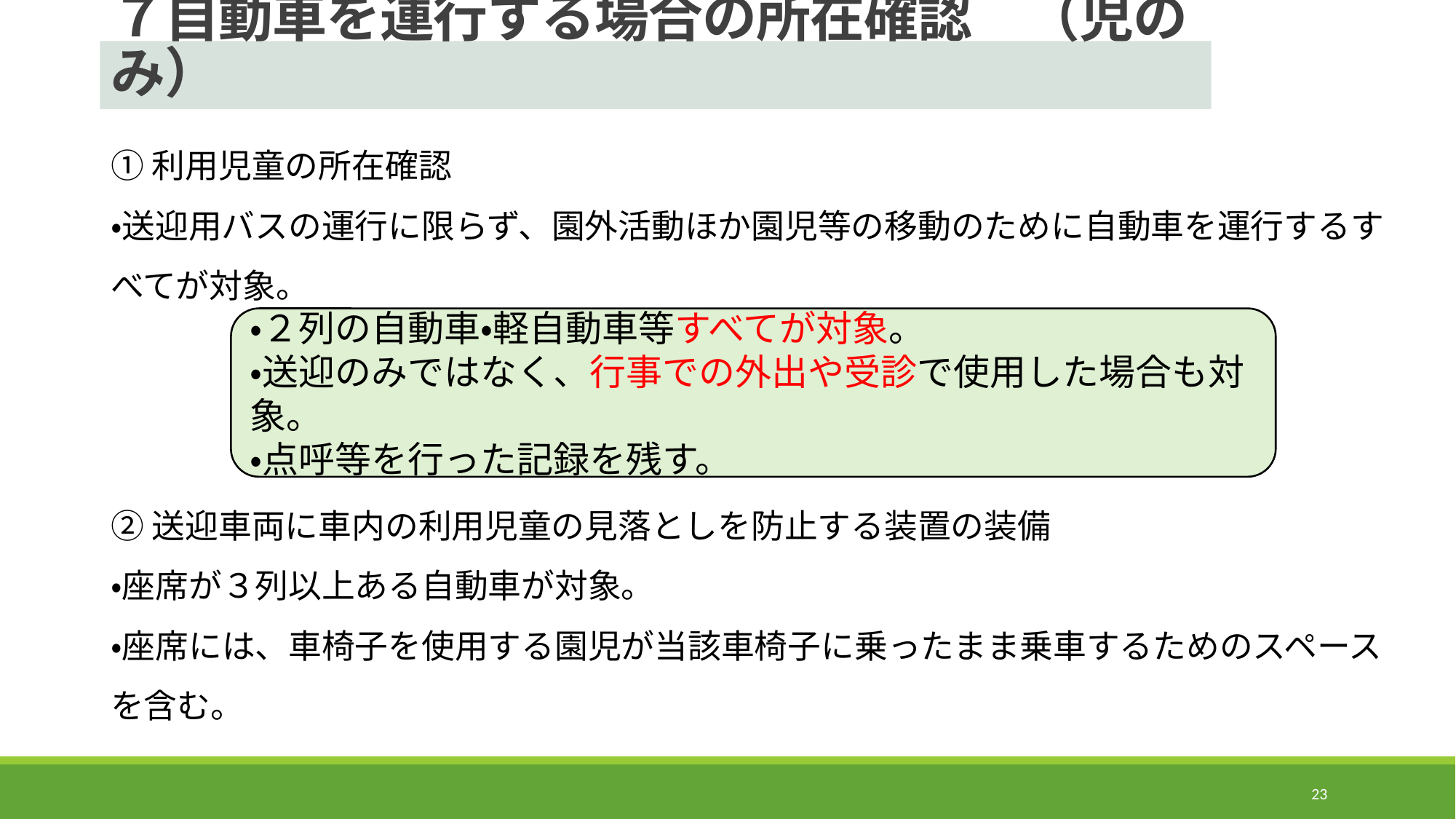

# ７自動車を運行する場合の所在確認　（児のみ）
①利用児童の所在確認
・送迎用バスの運行に限らず、園外活動ほか園児等の移動のために自動車を運行するすべてが対象。

②送迎車両に車内の利用児童の見落としを防止する装置の装備
・座席が３列以上ある自動車が対象。
・座席には、車椅子を使用する園児が当該車椅子に乗ったまま乗車するためのスペースを含む。
・２列の自動車・軽自動車等すべてが対象。
・送迎のみではなく、行事での外出や受診で使用した場合も対象。
・点呼等を行った記録を残す。
23